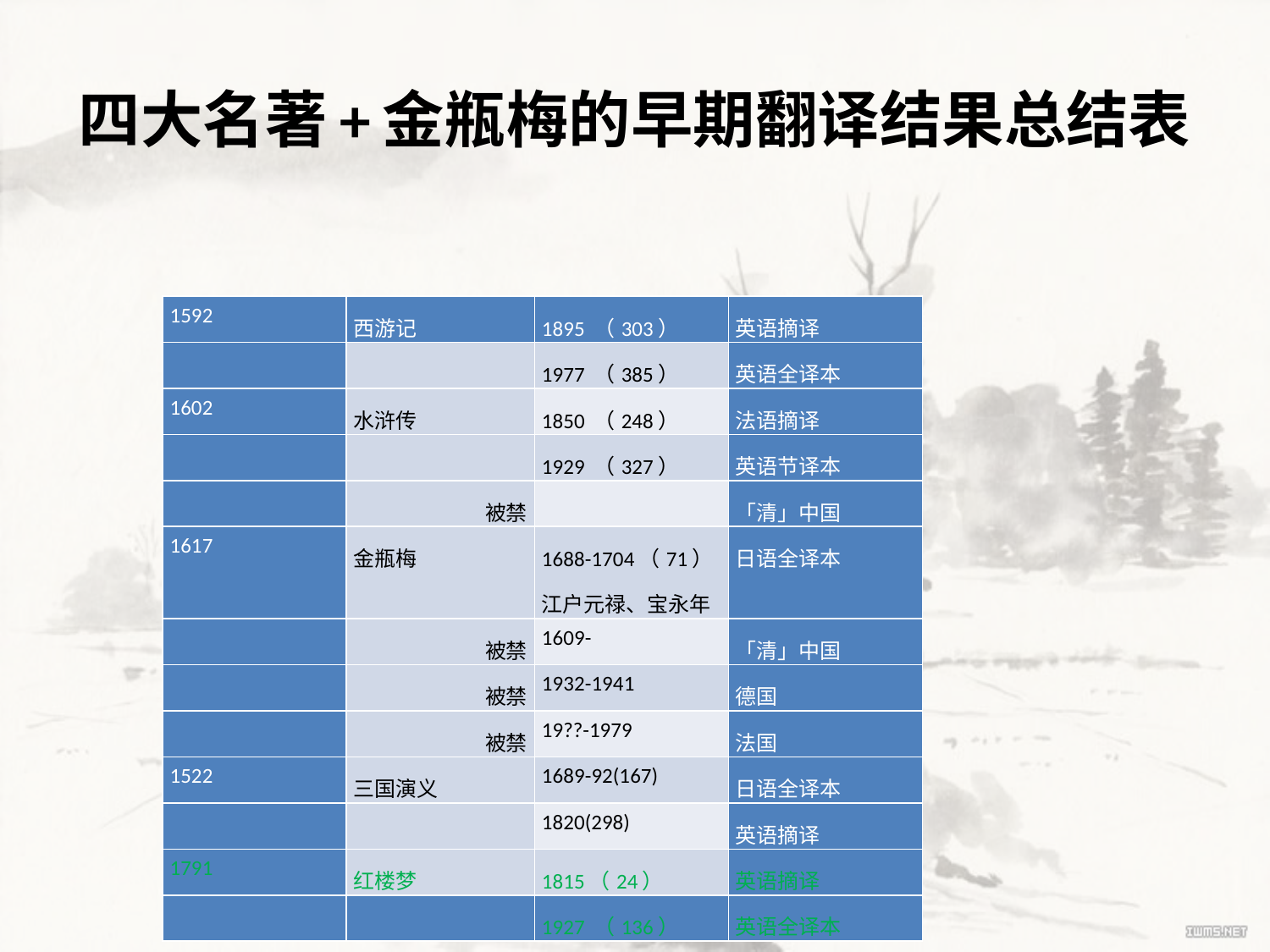

# 四大名著+金瓶梅的早期翻译结果总结表
| 1592 | 西游记 | 1895 （303） | 英语摘译 |
| --- | --- | --- | --- |
|  |  | 1977 （385） | 英语全译本 |
| 1602 | 水浒传 | 1850 （248） | 法语摘译 |
|  |  | 1929 （327） | 英语节译本 |
|  | 被禁 |  | 「清」中国 |
| 1617 | 金瓶梅 | 1688-1704（71） 江户元禄、宝永年 | 日语全译本 |
|  | 被禁 | 1609- | 「清」中国 |
|  | 被禁 | 1932-1941 | 德国 |
|  | 被禁 | 19??-1979 | 法国 |
| 1522 | 三国演义 | 1689-92(167) | 日语全译本 |
|  |  | 1820(298) | 英语摘译 |
| 1791 | 红楼梦 | 1815（24） | 英语摘译 |
|  |  | 1927 （136） | 英语全译本 |